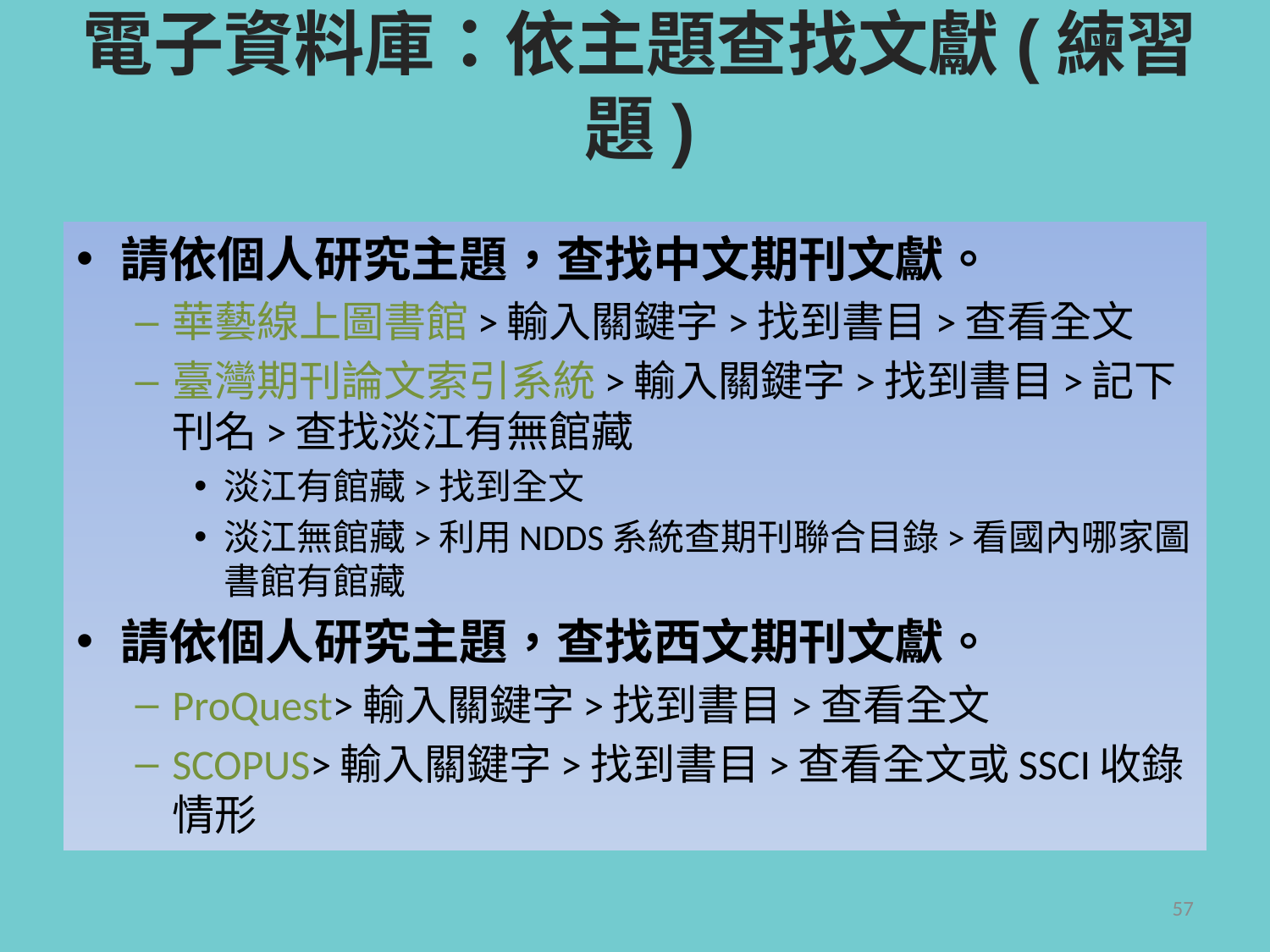

# 電子資料庫：依主題查找文獻(練習題)
請依個人研究主題，查找中文期刊文獻。
華藝線上圖書館>輸入關鍵字>找到書目>查看全文
臺灣期刊論文索引系統>輸入關鍵字>找到書目>記下刊名>查找淡江有無館藏
淡江有館藏>找到全文
淡江無館藏>利用NDDS系統查期刊聯合目錄>看國內哪家圖書館有館藏
請依個人研究主題，查找西文期刊文獻。
ProQuest>輸入關鍵字>找到書目>查看全文
SCOPUS>輸入關鍵字>找到書目>查看全文或SSCI收錄情形
57